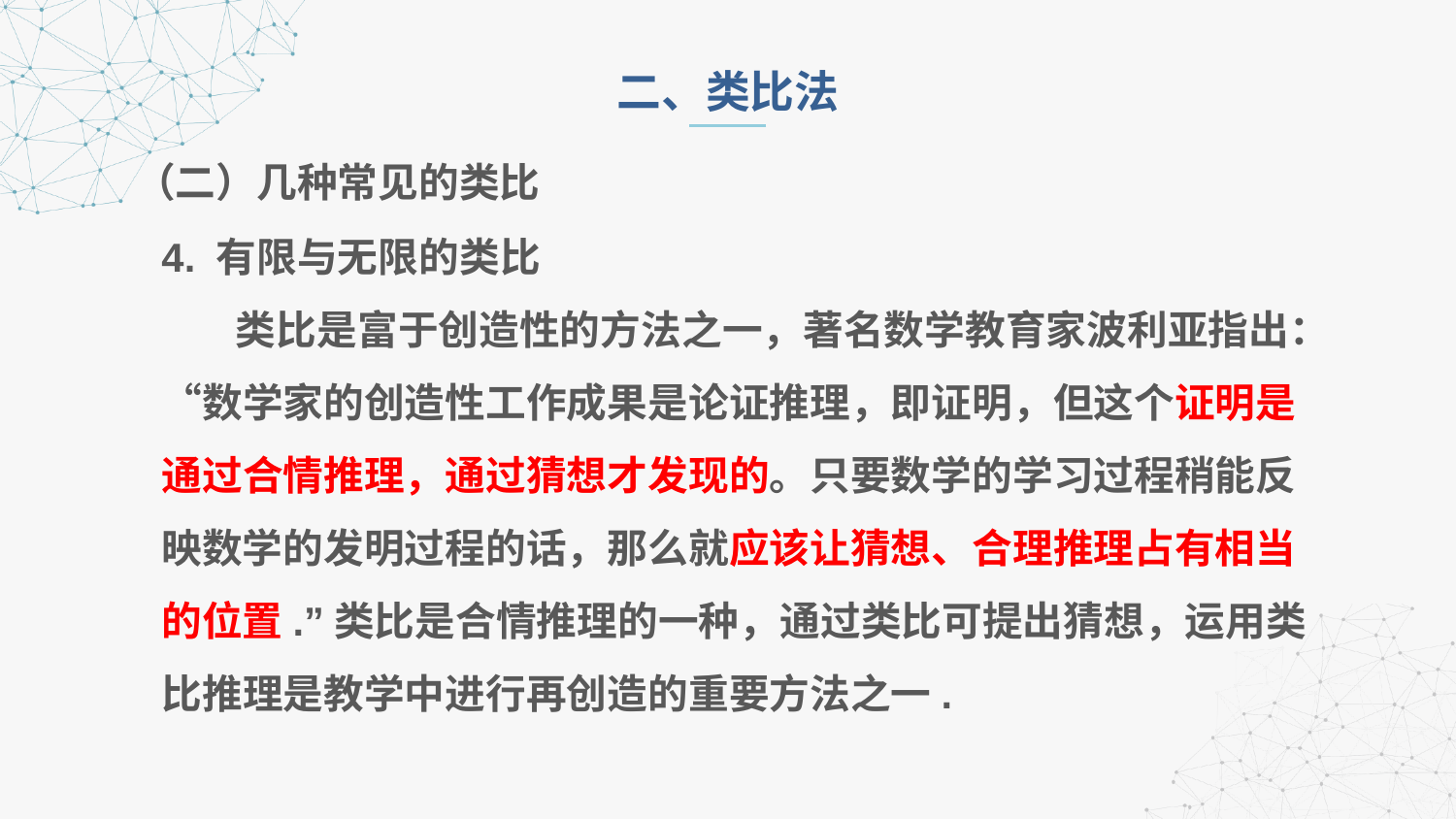

二、类比法
（二）几种常见的类比
4. 有限与无限的类比
       类比是富于创造性的方法之一，著名数学教育家波利亚指出：“数学家的创造性工作成果是论证推理，即证明，但这个证明是通过合情推理，通过猜想才发现的。只要数学的学习过程稍能反映数学的发明过程的话，那么就应该让猜想、合理推理占有相当的位置.”类比是合情推理的一种，通过类比可提出猜想，运用类比推理是教学中进行再创造的重要方法之一.